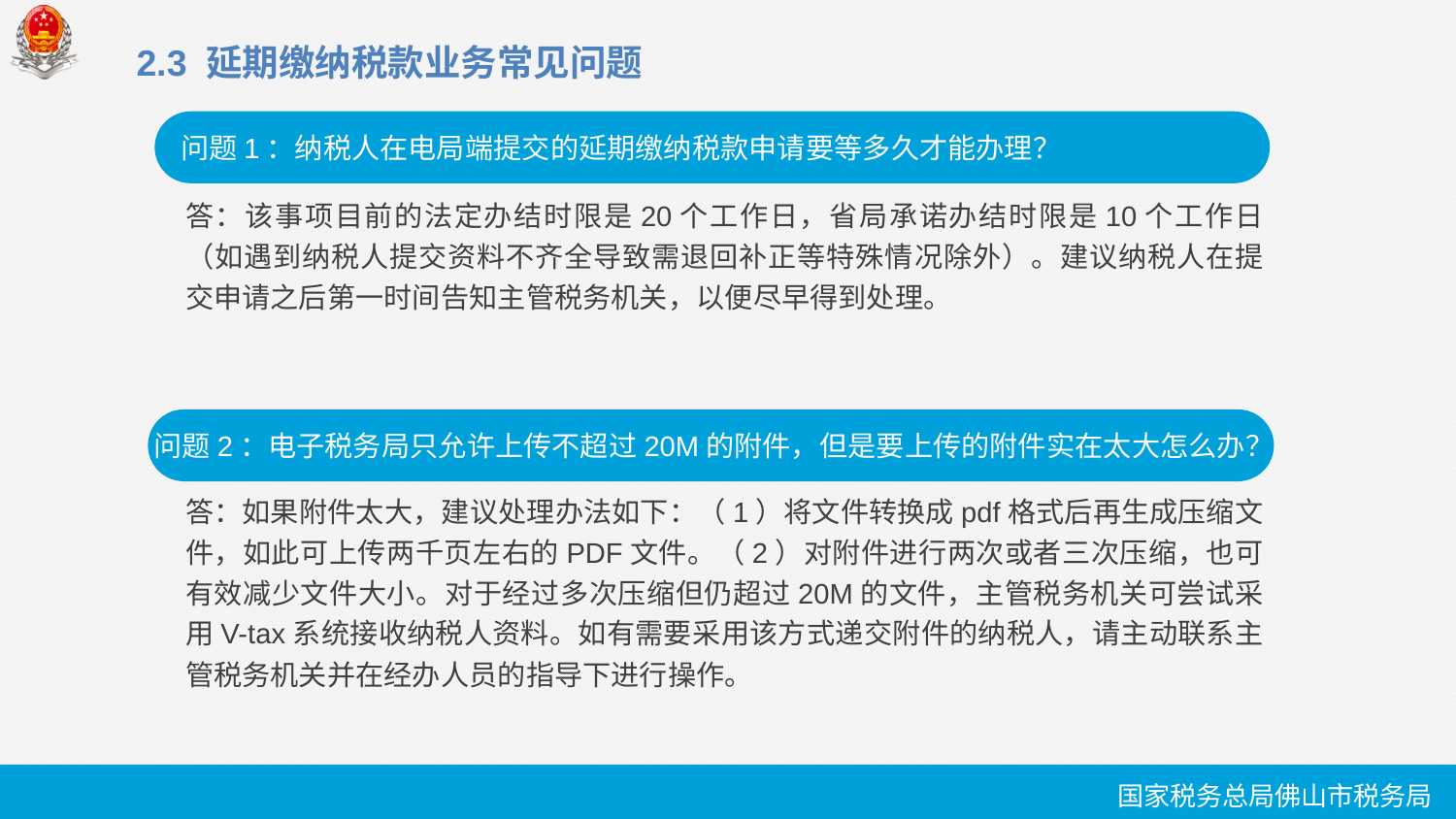

2.3 延期缴纳税款业务常见问题

问题1：纳税人在电局端提交的延期缴纳税款申请要等多久才能办理？
答：该事项目前的法定办结时限是20个工作日，省局承诺办结时限是10个工作日（如遇到纳税人提交资料不齐全导致需退回补正等特殊情况除外）。建议纳税人在提交申请之后第一时间告知主管税务机关，以便尽早得到处理。

问题2：电子税务局只允许上传不超过20M的附件，但是要上传的附件实在太大怎么办？
答：如果附件太大，建议处理办法如下：（1）将文件转换成pdf格式后再生成压缩文件，如此可上传两千页左右的PDF文件。（2）对附件进行两次或者三次压缩，也可有效减少文件大小。对于经过多次压缩但仍超过20M的文件，主管税务机关可尝试采用V-tax系统接收纳税人资料。如有需要采用该方式递交附件的纳税人，请主动联系主管税务机关并在经办人员的指导下进行操作。